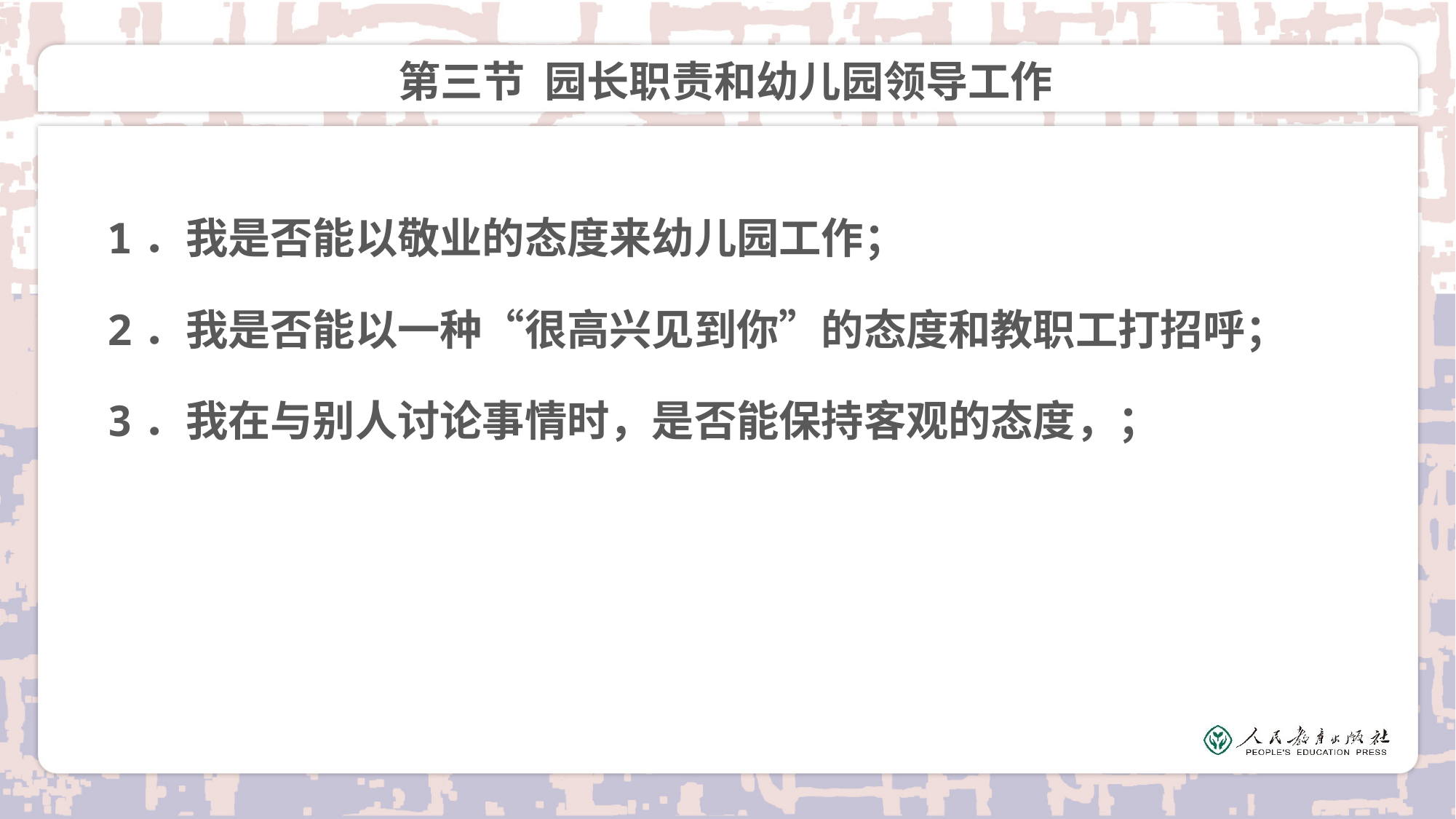

# 第三节  园长职责和幼儿园领导工作
1．我是否能以敬业的态度来幼儿园工作；
2．我是否能以一种“很高兴见到你”的态度和教职工打招呼；
3．我在与别人讨论事情时，是否能保持客观的态度，；